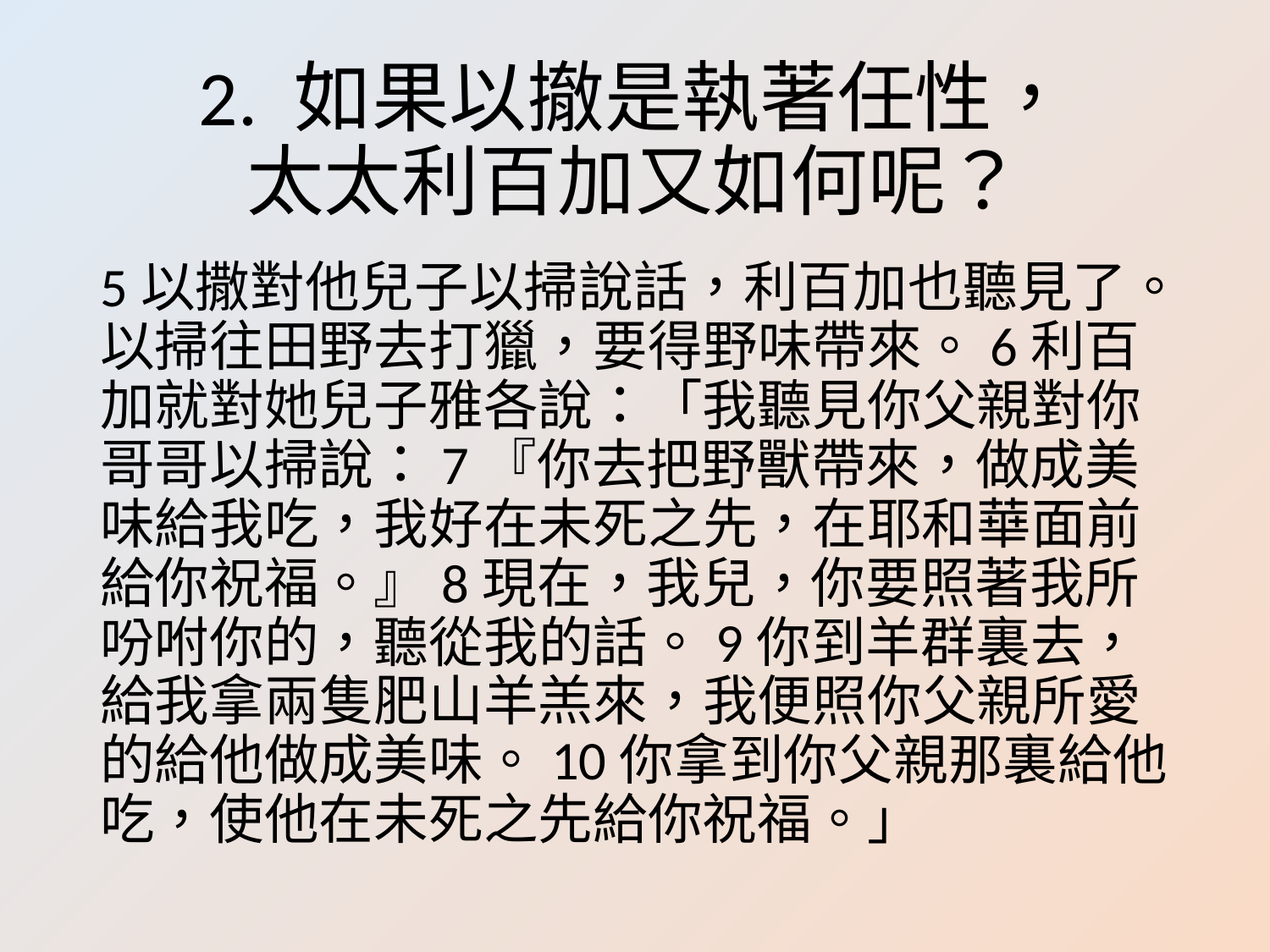

# 2. 如果以撤是執著任性， 太太利百加又如何呢？
5以撒對他兒子以掃說話，利百加也聽見了。以掃往田野去打獵，要得野味帶來。6利百加就對她兒子雅各說：「我聽見你父親對你哥哥以掃說：7『你去把野獸帶來，做成美味給我吃，我好在未死之先，在耶和華面前給你祝福。』8現在，我兒，你要照著我所吩咐你的，聽從我的話。9你到羊群裏去，給我拿兩隻肥山羊羔來，我便照你父親所愛的給他做成美味。10你拿到你父親那裏給他吃，使他在未死之先給你祝福。」